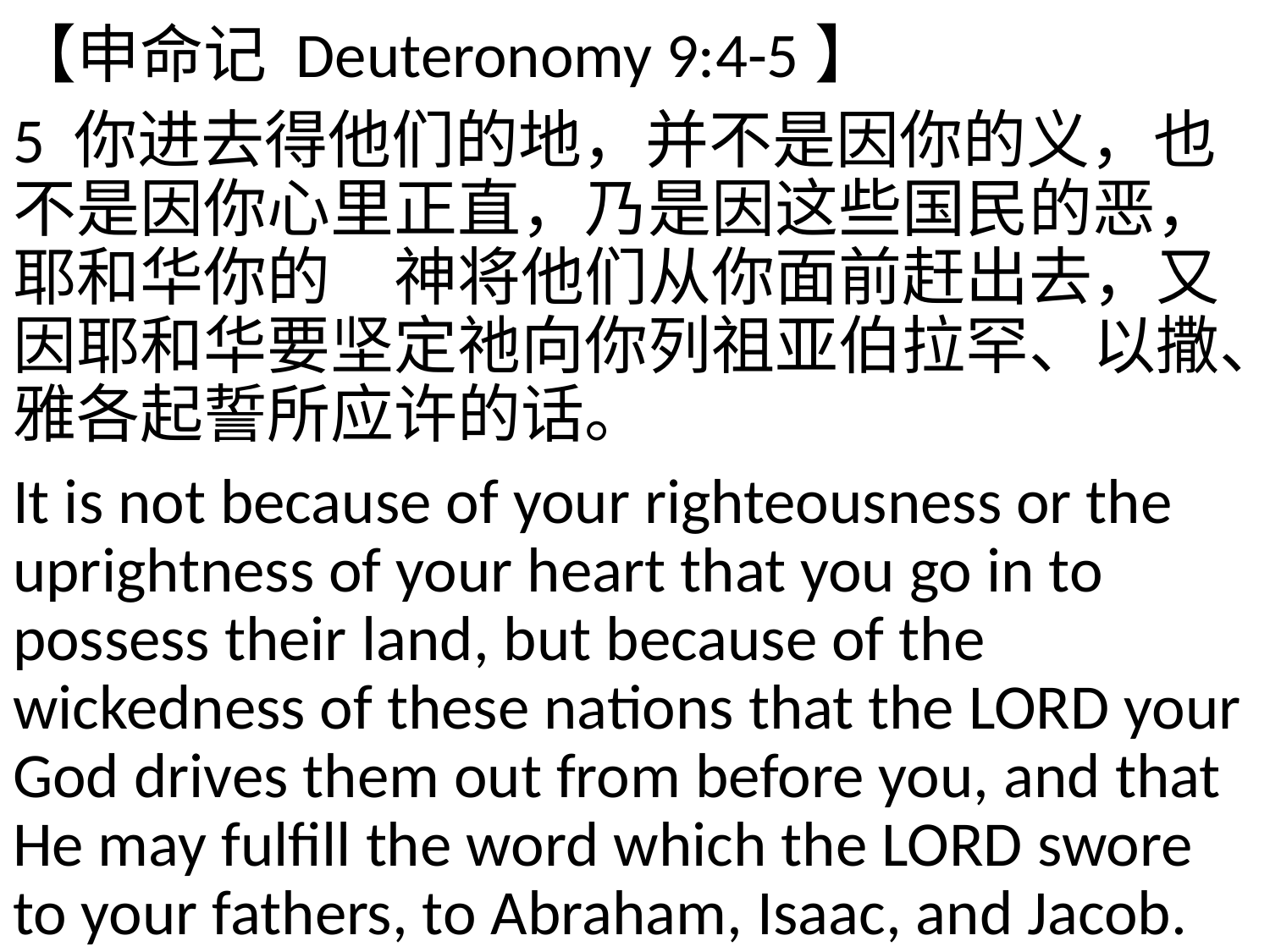

【申命记 Deuteronomy 9:4-5】
5 你进去得他们的地，并不是因你的义，也不是因你心里正直，乃是因这些国民的恶，耶和华你的　神将他们从你面前赶出去，又因耶和华要坚定祂向你列祖亚伯拉罕、以撒、雅各起誓所应许的话。
It is not because of your righteousness or the uprightness of your heart that you go in to possess their land, but because of the wickedness of these nations that the LORD your God drives them out from before you, and that He may fulfill the word which the LORD swore to your fathers, to Abraham, Isaac, and Jacob.